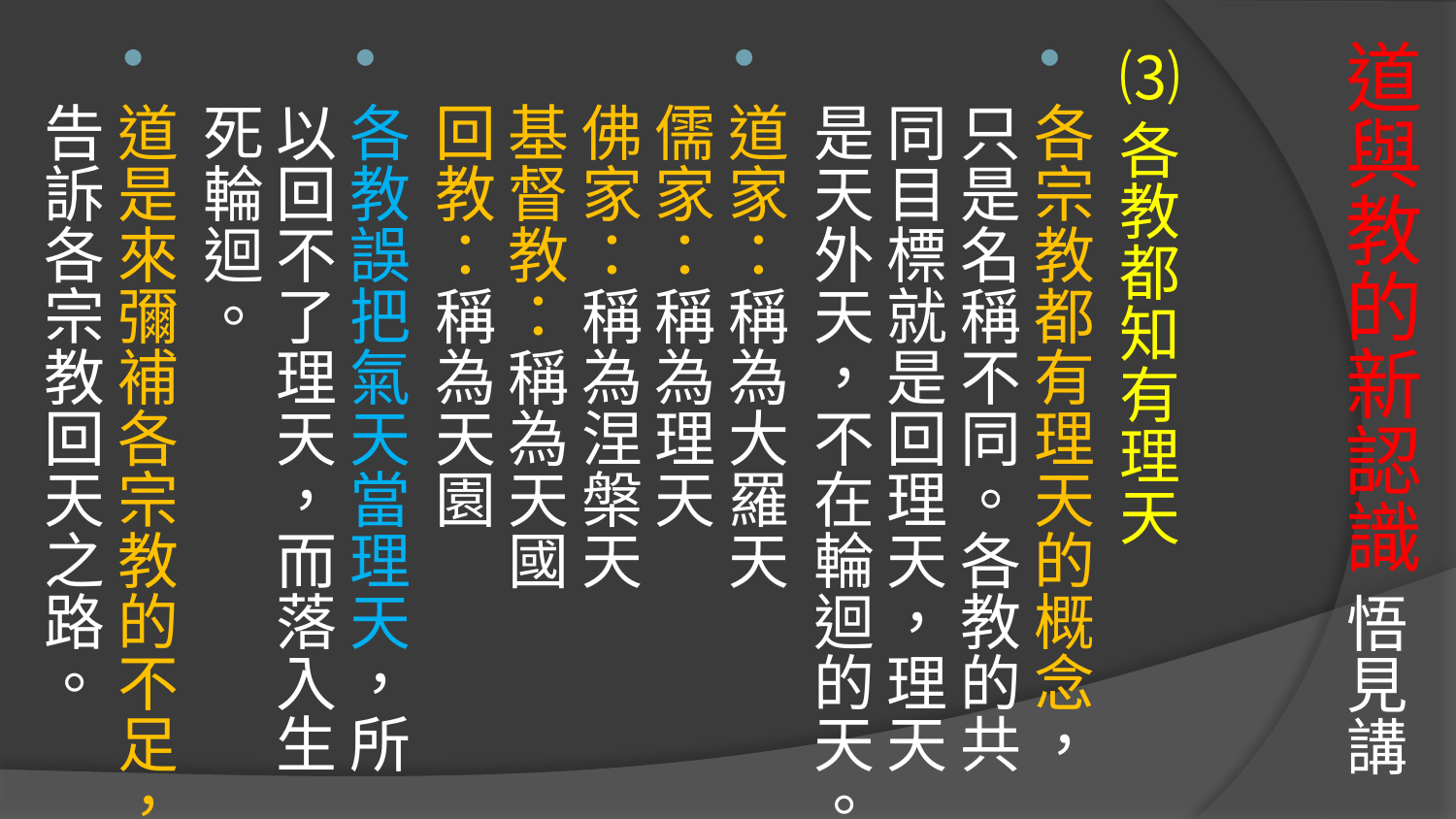

# 道與教的新認識 悟見講
⑶各教都知有理天
各宗教都有理天的概念，只是名稱不同。各教的共同目標就是回理天，理天是天外天，不在輪迴的天。
道家：稱為大羅天
儒家：稱為理天
佛家：稱為涅槃天
基督教：稱為天國
回教：稱為天園
各教誤把氣天當理天，所以回不了理天，而落入生死輪迴。
道是來彌補各宗教的不足，告訴各宗教回天之路。